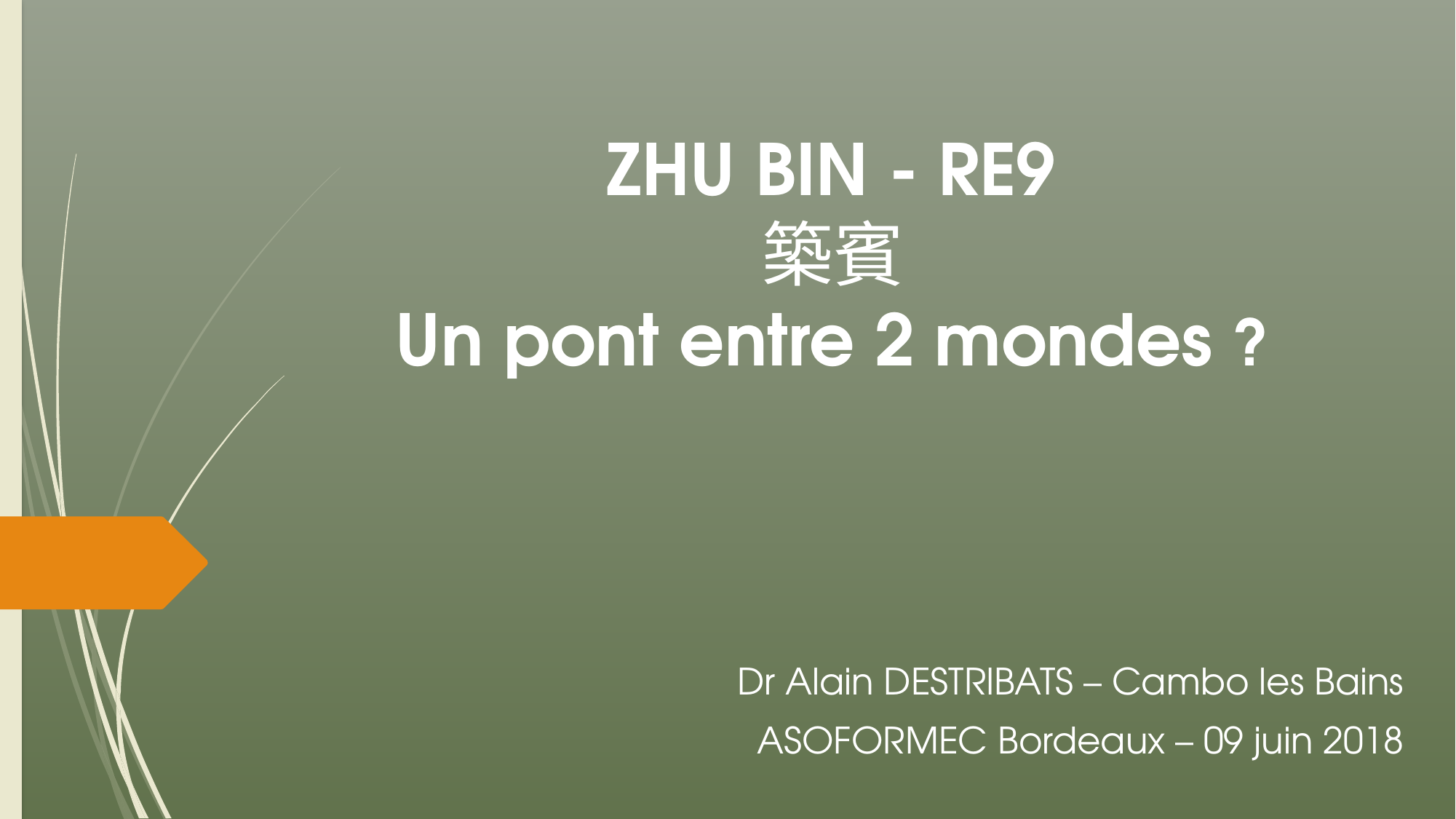

# ZHU BIN - RE9 築賓 Un pont entre 2 mondes ?
Dr Alain DESTRIBATS – Cambo les Bains
ASOFORMEC Bordeaux – 09 juin 2018